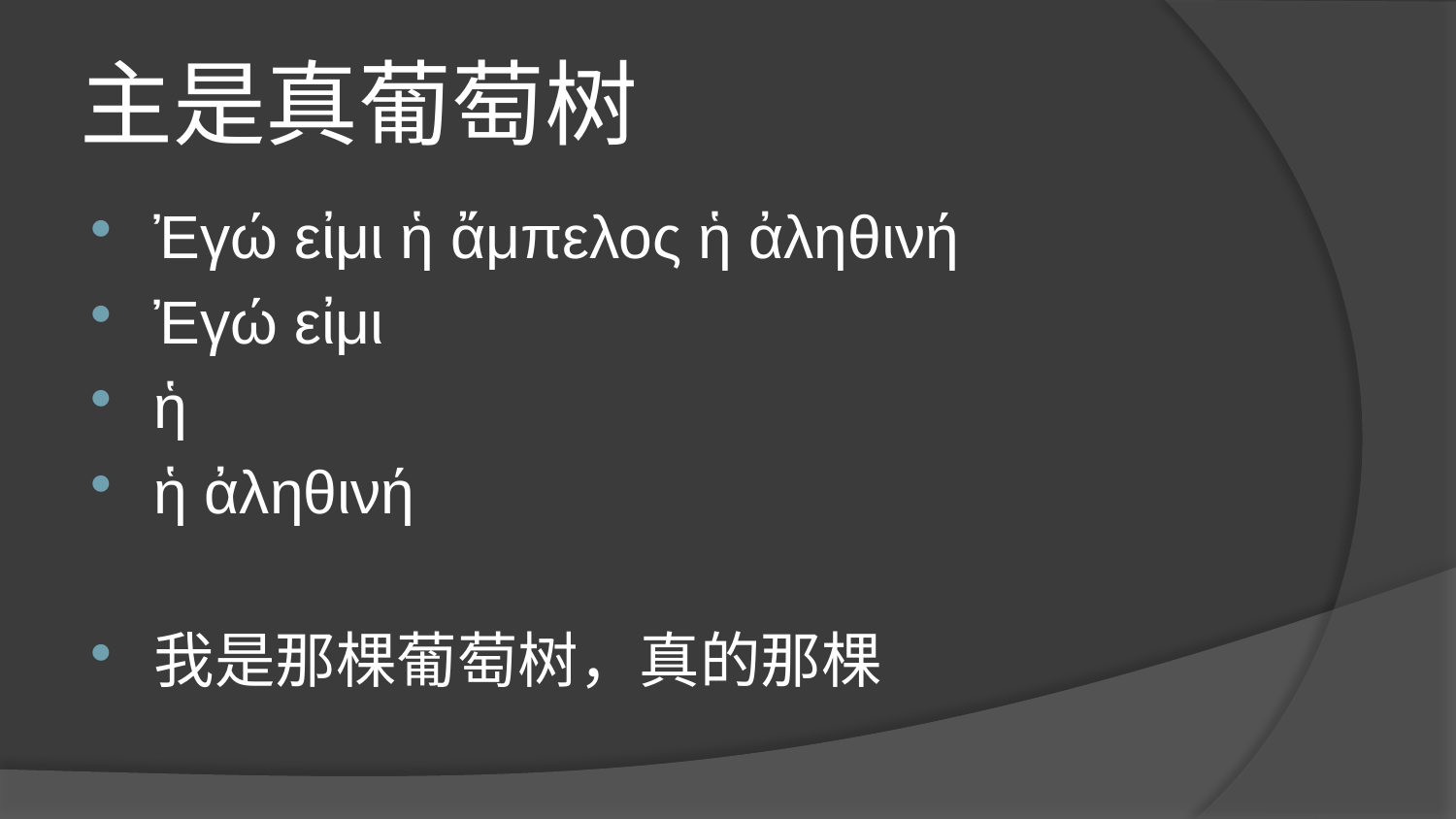

# 主是真葡萄树
Ἐγώ εἰμι ἡ ἄμπελος ἡ ἀληθινή
Ἐγώ εἰμι
ἡ
ἡ ἀληθινή

我是那棵葡萄树，真的那棵